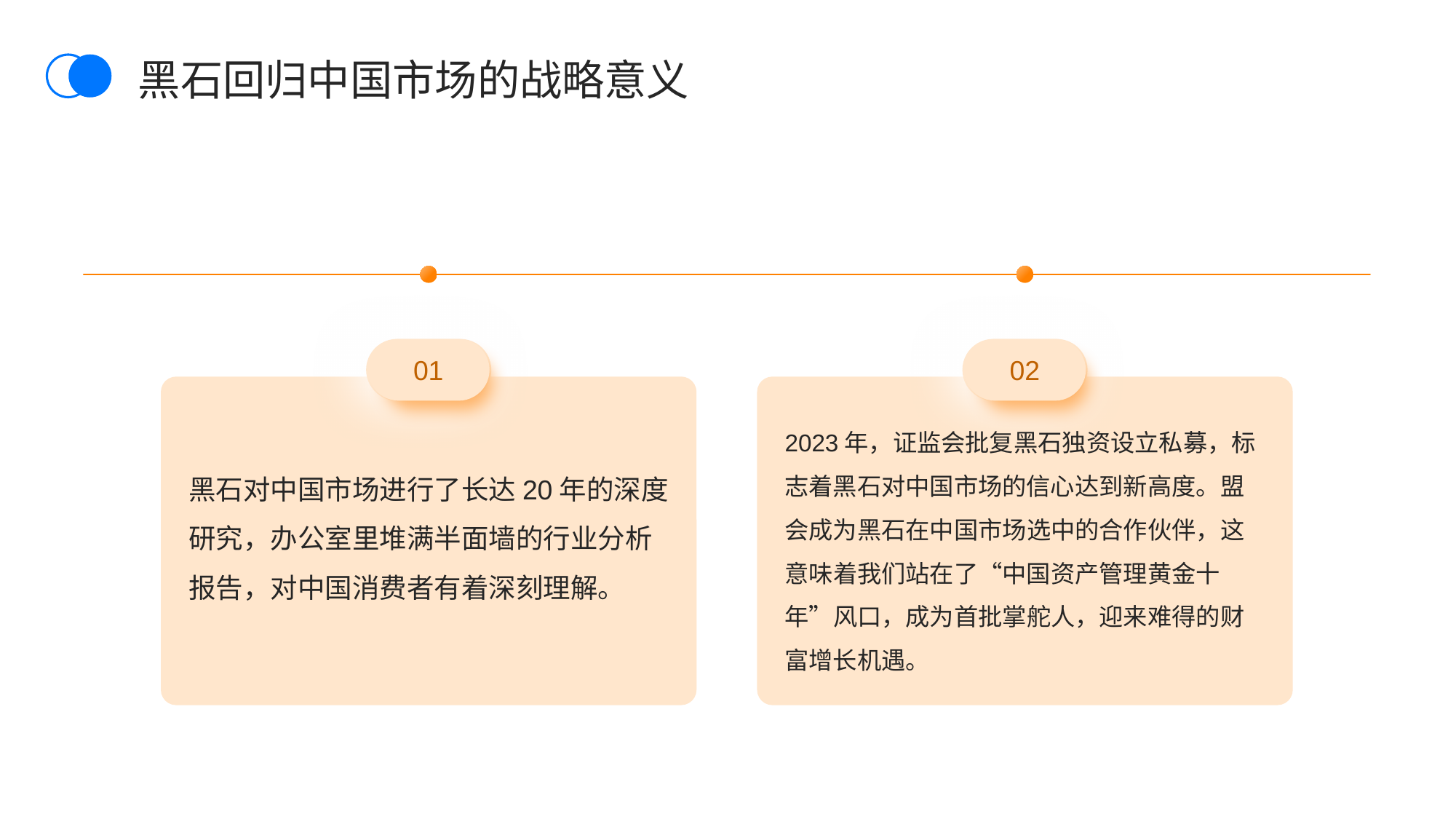

黑石回归中国市场的战略意义

01
02

2023年，证监会批复黑石独资设立私募，标志着黑石对中国市场的信心达到新高度。盟会成为黑石在中国市场选中的合作伙伴，这意味着我们站在了“中国资产管理黄金十年”风口，成为首批掌舵人，迎来难得的财富增长机遇。
黑石对中国市场进行了长达20年的深度研究，办公室里堆满半面墙的行业分析报告，对中国消费者有着深刻理解。